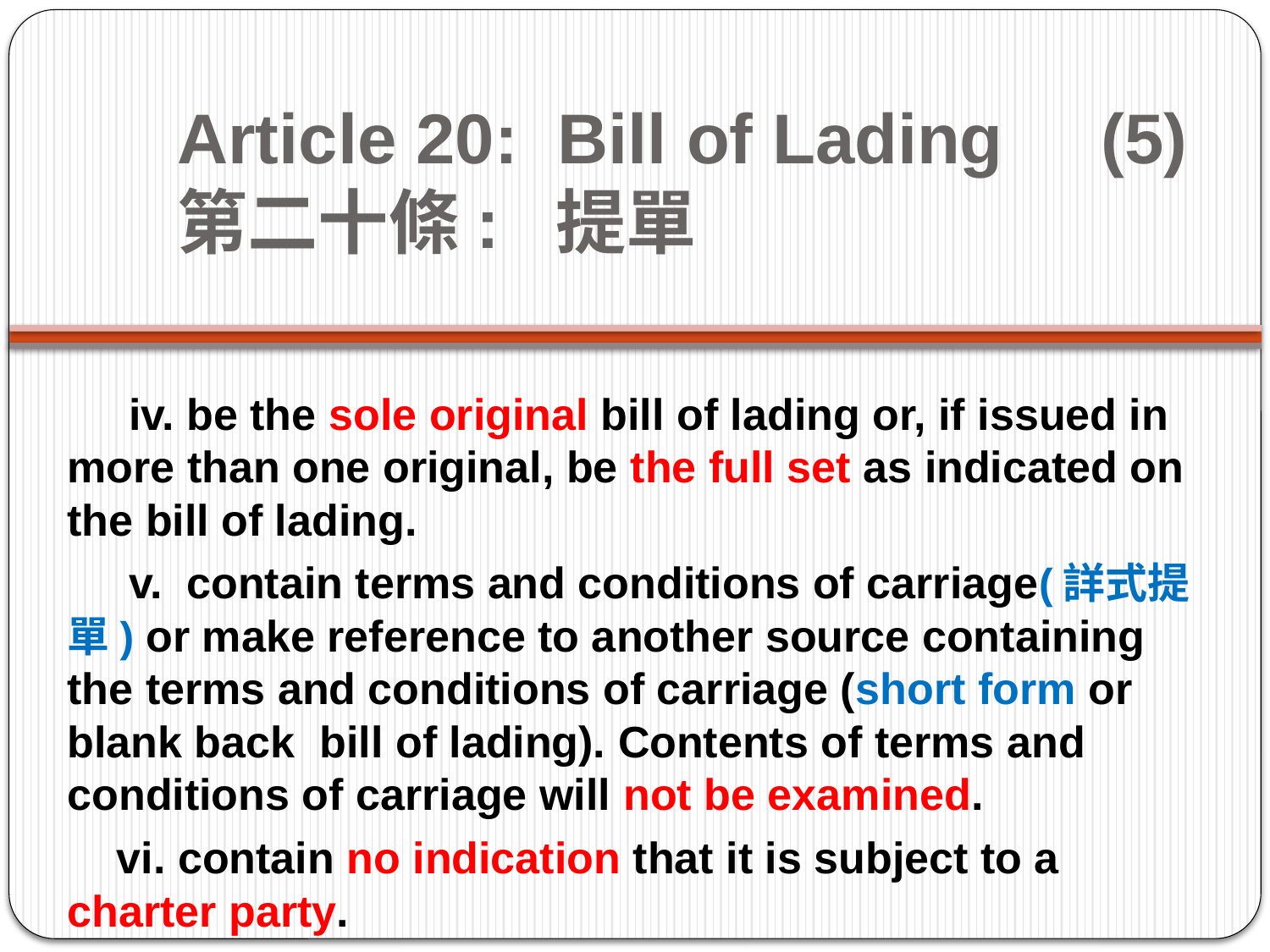

# Article 20:  Bill of Lading     (5) 第二十條:  提單
     iv. be the sole original bill of lading or, if issued in more than one original, be the full set as indicated on the bill of lading.
     v.  contain terms and conditions of carriage(詳式提單) or make reference to another source containing the terms and conditions of carriage (short form or blank back  bill of lading). Contents of terms and conditions of carriage will not be examined.
    vi. contain no indication that it is subject to a charter party.